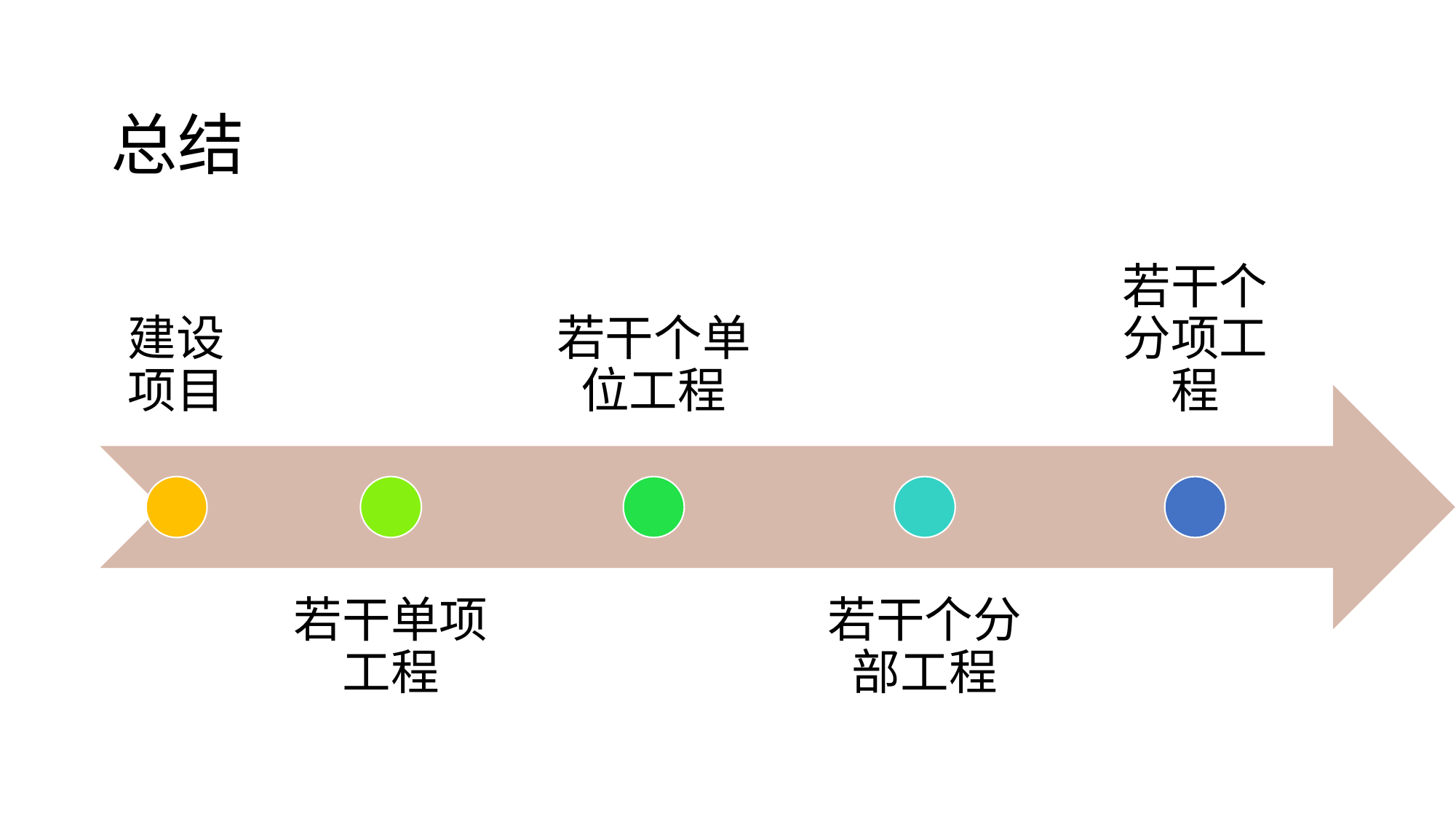

# 总结
建设项目
若干单项工程
若干个单位工程
若干个分部工程
若干个分项工程